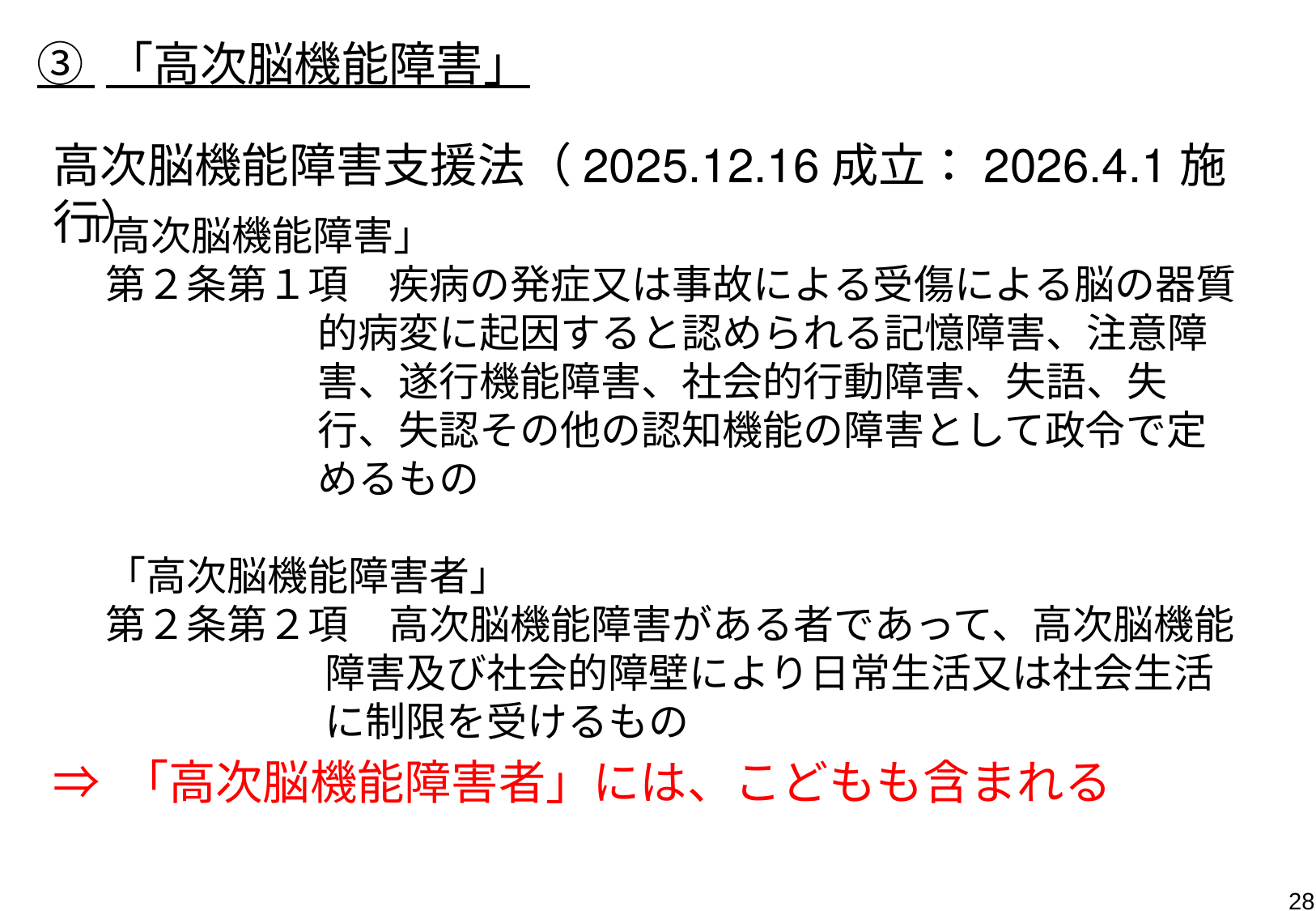

③ 「高次脳機能障害」
高次脳機能障害支援法（2025.12.16成立：2026.4.1施行）
「高次脳機能障害」
第２条第１項　疾病の発症又は事故による受傷による脳の器質的病変に起因すると認められる記憶障害、注意障害、遂行機能障害、社会的行動障害、失語、失行、失認その他の認知機能の障害として政令で定めるもの

「高次脳機能障害者」
第２条第２項　高次脳機能障害がある者であって、高次脳機能障害及び社会的障壁により日常生活又は社会生活に制限を受けるもの
⇒ 「高次脳機能障害者」には、こどもも含まれる
28